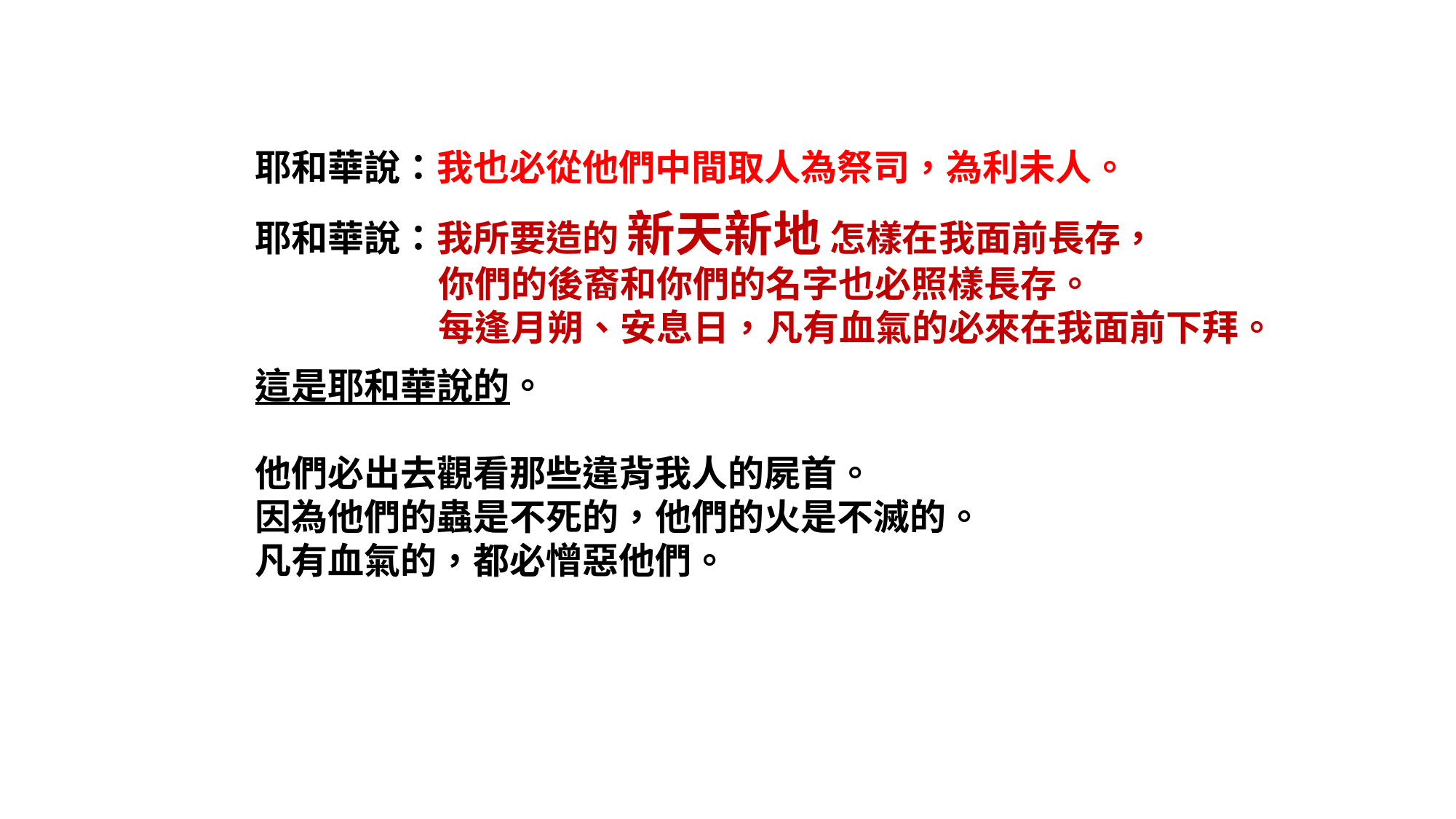

耶和華說：我也必從他們中間取人為祭司，為利未人。

耶和華說：我所要造的 新天新地 怎樣在我面前長存，
	你們的後裔和你們的名字也必照樣長存。
	每逢月朔、安息日，凡有血氣的必來在我面前下拜。

這是耶和華說的。

他們必出去觀看那些違背我人的屍首。
因為他們的蟲是不死的，他們的火是不滅的。
凡有血氣的，都必憎惡他們。